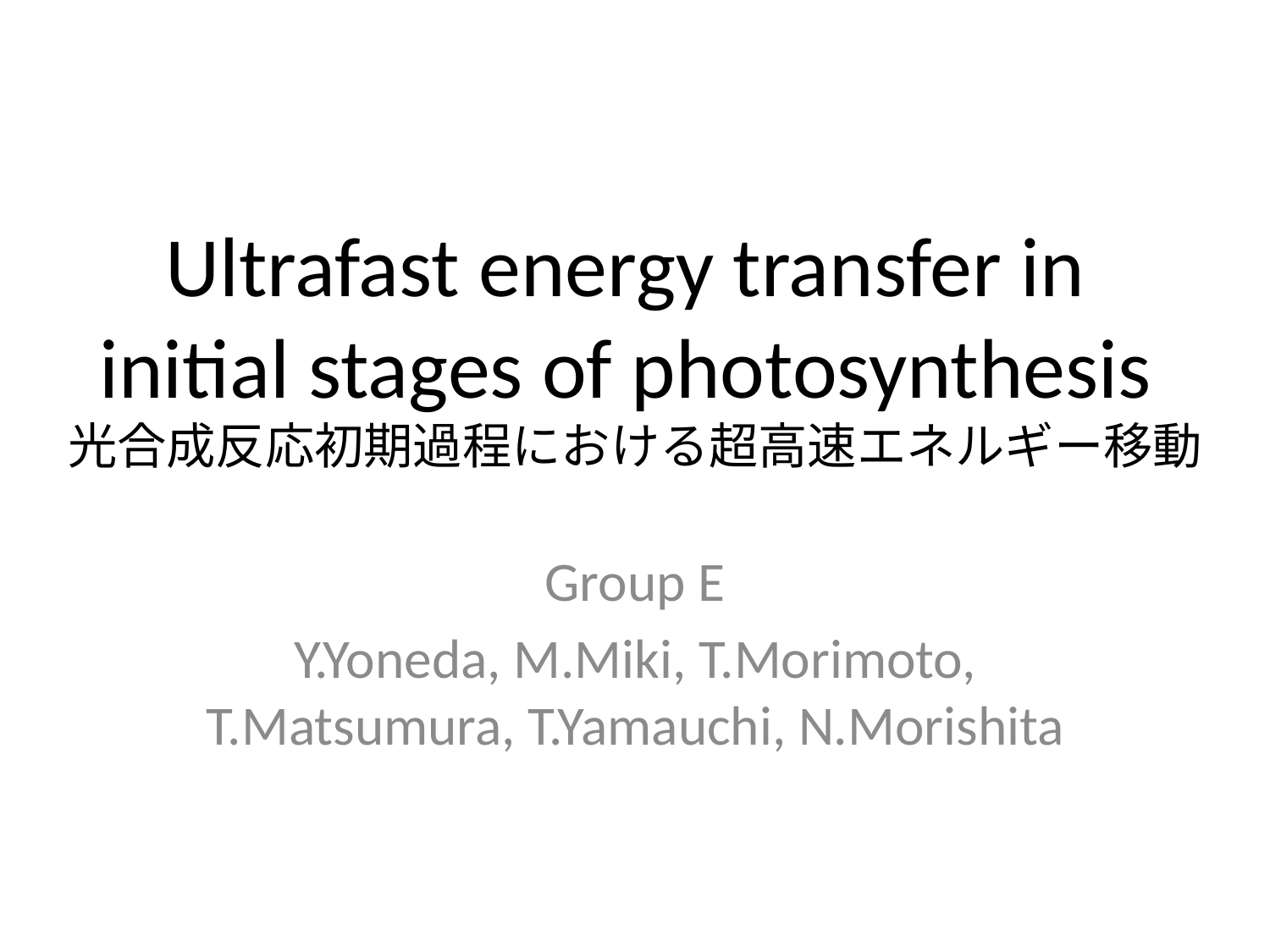

# Ultrafast energy transfer in initial stages of photosynthesis 光合成反応初期過程における超高速エネルギー移動
 Group E
Y.Yoneda, M.Miki, T.Morimoto, T.Matsumura, T.Yamauchi, N.Morishita